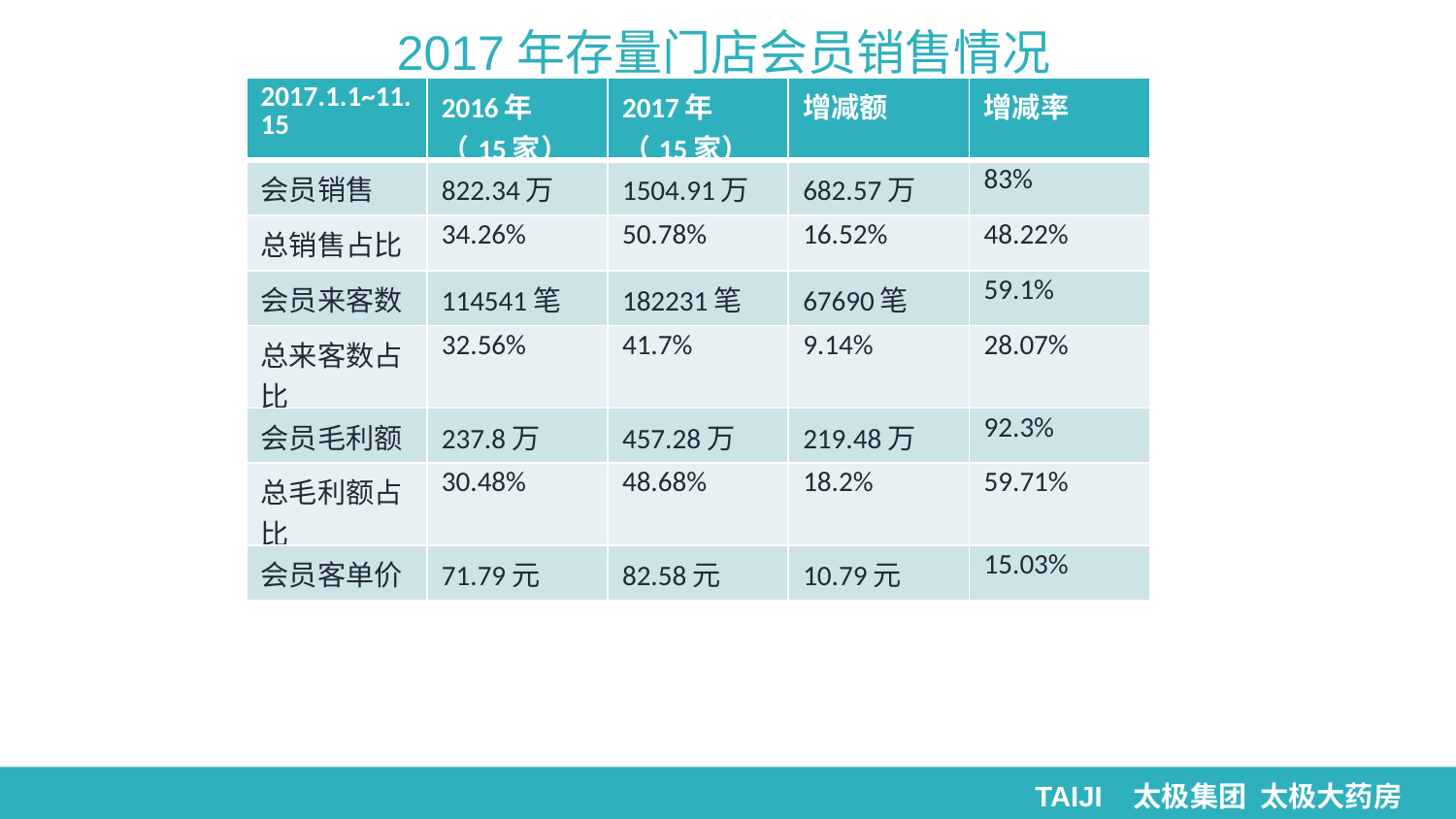

2017年存量门店会员销售情况
| 2017.1.1~11.15 | 2016年（15家） | 2017年（15家） | 增减额 | 增减率 |
| --- | --- | --- | --- | --- |
| 会员销售 | 822.34万 | 1504.91万 | 682.57万 | 83% |
| 总销售占比 | 34.26% | 50.78% | 16.52% | 48.22% |
| 会员来客数 | 114541笔 | 182231笔 | 67690笔 | 59.1% |
| 总来客数占比 | 32.56% | 41.7% | 9.14% | 28.07% |
| 会员毛利额 | 237.8万 | 457.28万 | 219.48万 | 92.3% |
| 总毛利额占比 | 30.48% | 48.68% | 18.2% | 59.71% |
| 会员客单价 | 71.79元 | 82.58元 | 10.79元 | 15.03% |

TAIJI   太极集团  太极大药房